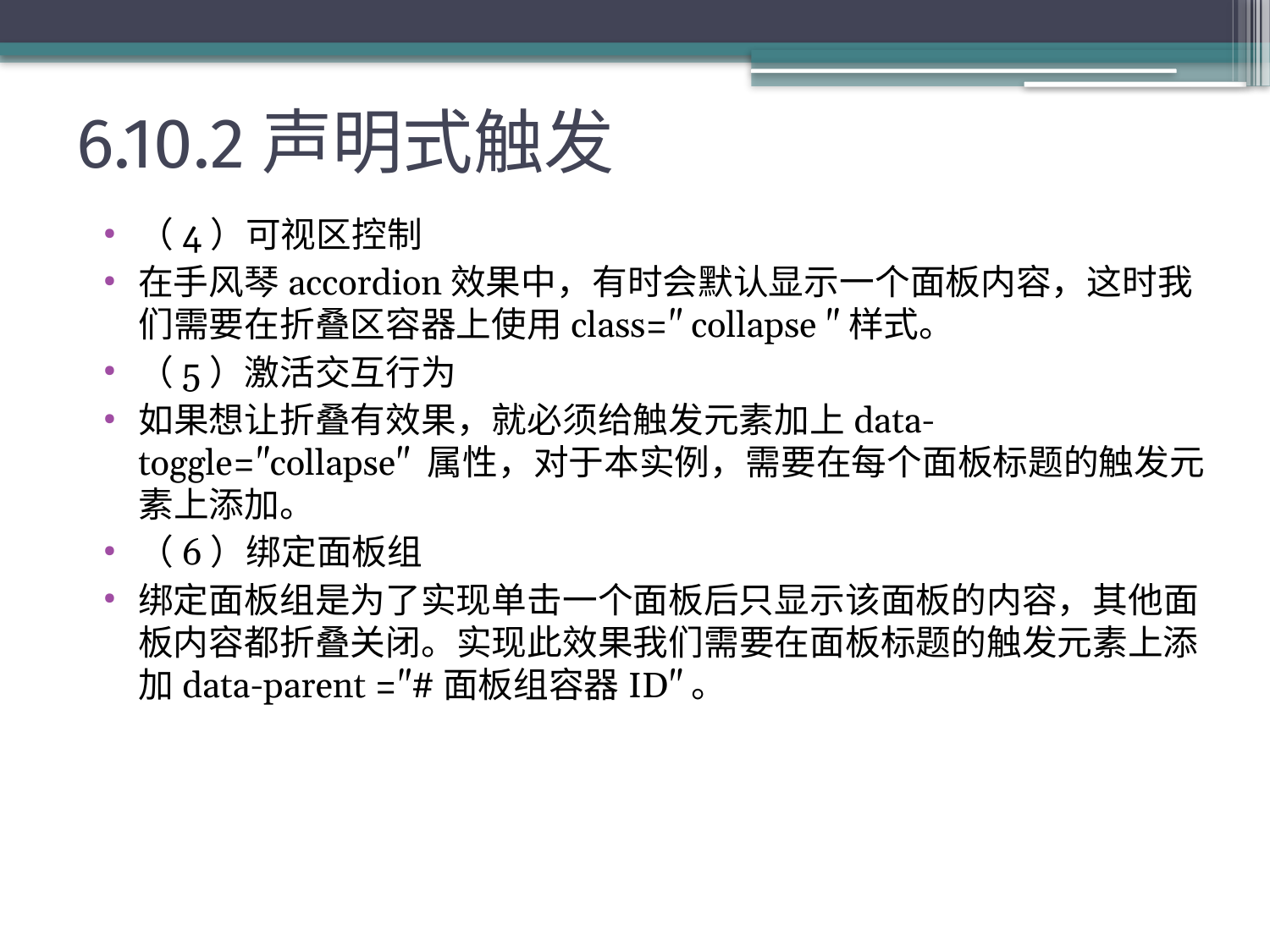

# 6.10.2声明式触发
（4）可视区控制
在手风琴accordion效果中，有时会默认显示一个面板内容，这时我们需要在折叠区容器上使用class=" collapse "样式。
（5）激活交互行为
如果想让折叠有效果，就必须给触发元素加上data-toggle="collapse" 属性，对于本实例，需要在每个面板标题的触发元素上添加。
（6）绑定面板组
绑定面板组是为了实现单击一个面板后只显示该面板的内容，其他面板内容都折叠关闭。实现此效果我们需要在面板标题的触发元素上添加data-parent ="#面板组容器ID"。